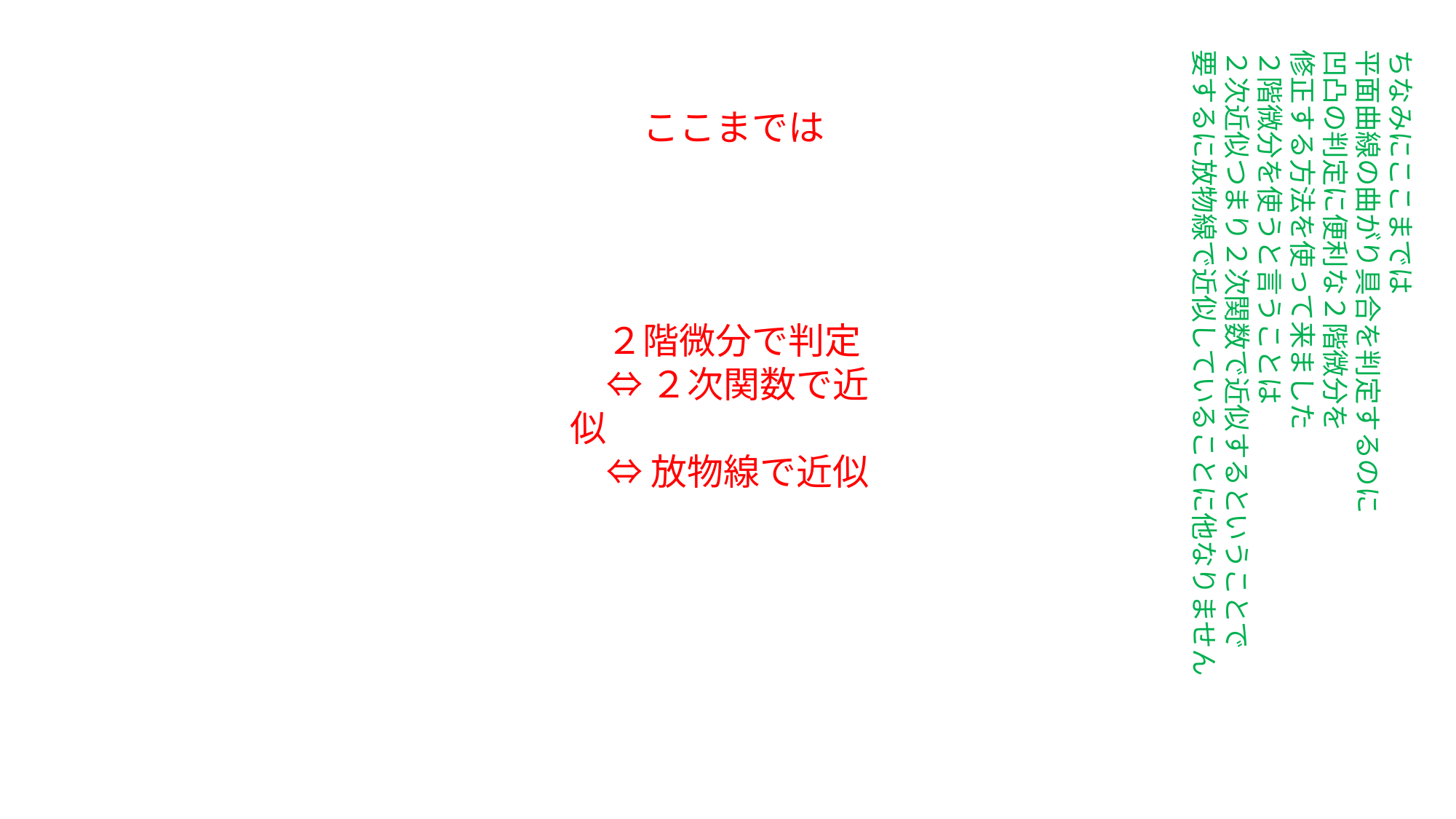

ちなみにここまでは
平面曲線の曲がり具合を判定するのに
凹凸の判定に便利な２階微分を
修正する方法を使って来ました
２階微分を使うと言うことは
２次近似つまり２次関数で近似するということで
要するに放物線で近似していることに他なりません
ここまでは
　２階微分で判定
　⇔ ２次関数で近似
　⇔ 放物線で近似